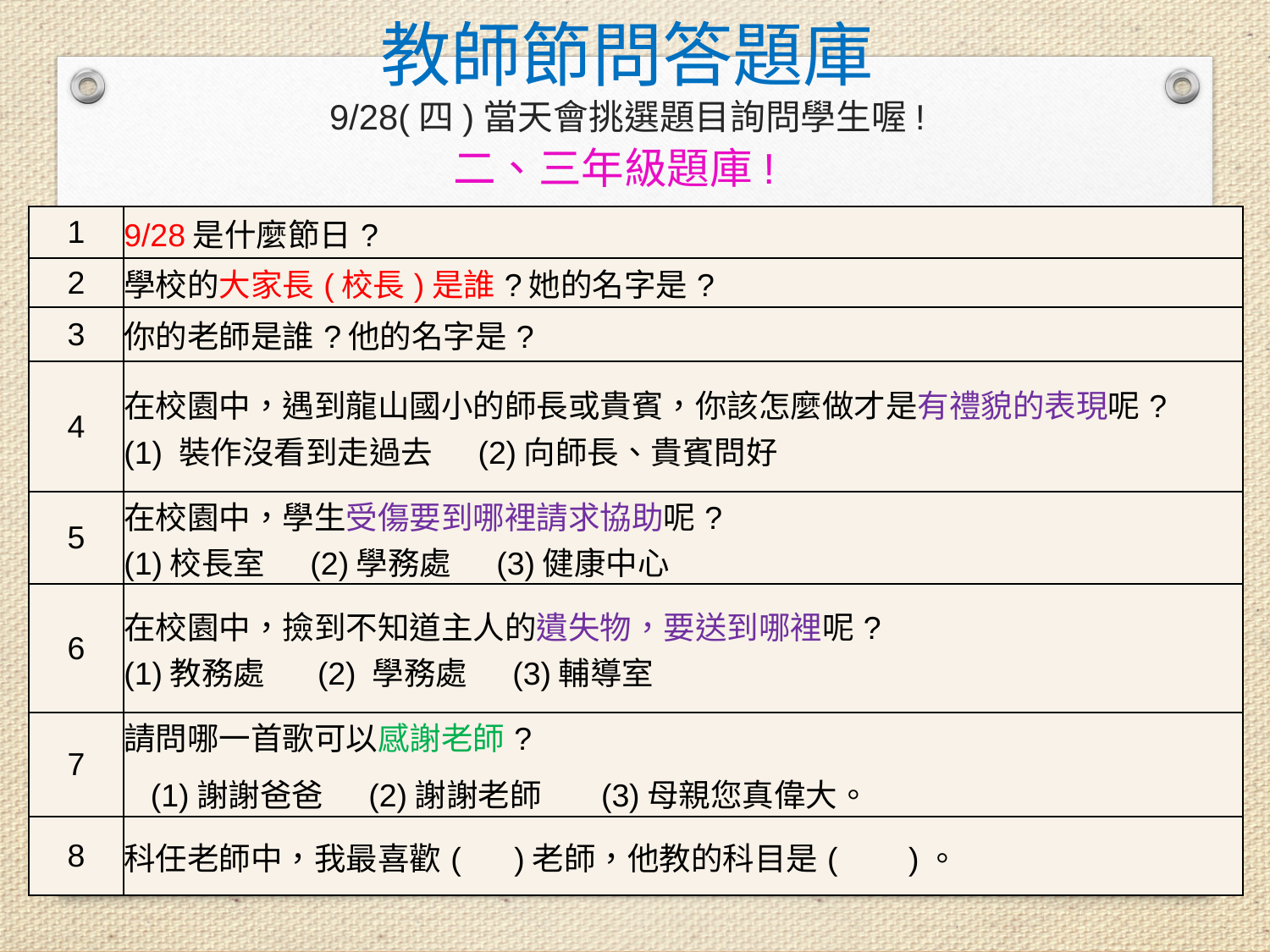

# 教師節問答題庫 9/28(四)當天會挑選題目詢問學生喔!
二、三年級題庫!
| 1 | 9/28是什麼節日? |
| --- | --- |
| 2 | 學校的大家長(校長)是誰?她的名字是? |
| 3 | 你的老師是誰?他的名字是? |
| 4 | 在校園中，遇到龍山國小的師長或貴賓，你該怎麼做才是有禮貌的表現呢? (1) 裝作沒看到走過去 (2)向師長、貴賓問好 |
| 5 | 在校園中，學生受傷要到哪裡請求協助呢? (1)校長室 (2)學務處 (3)健康中心 |
| 6 | 在校園中，撿到不知道主人的遺失物，要送到哪裡呢? (1)教務處 (2) 學務處 (3)輔導室 |
| 7 | 請問哪一首歌可以感謝老師? (1)謝謝爸爸 (2)謝謝老師 (3)母親您真偉大。 |
| 8 | 科任老師中，我最喜歡( )老師，他教的科目是( )。 |